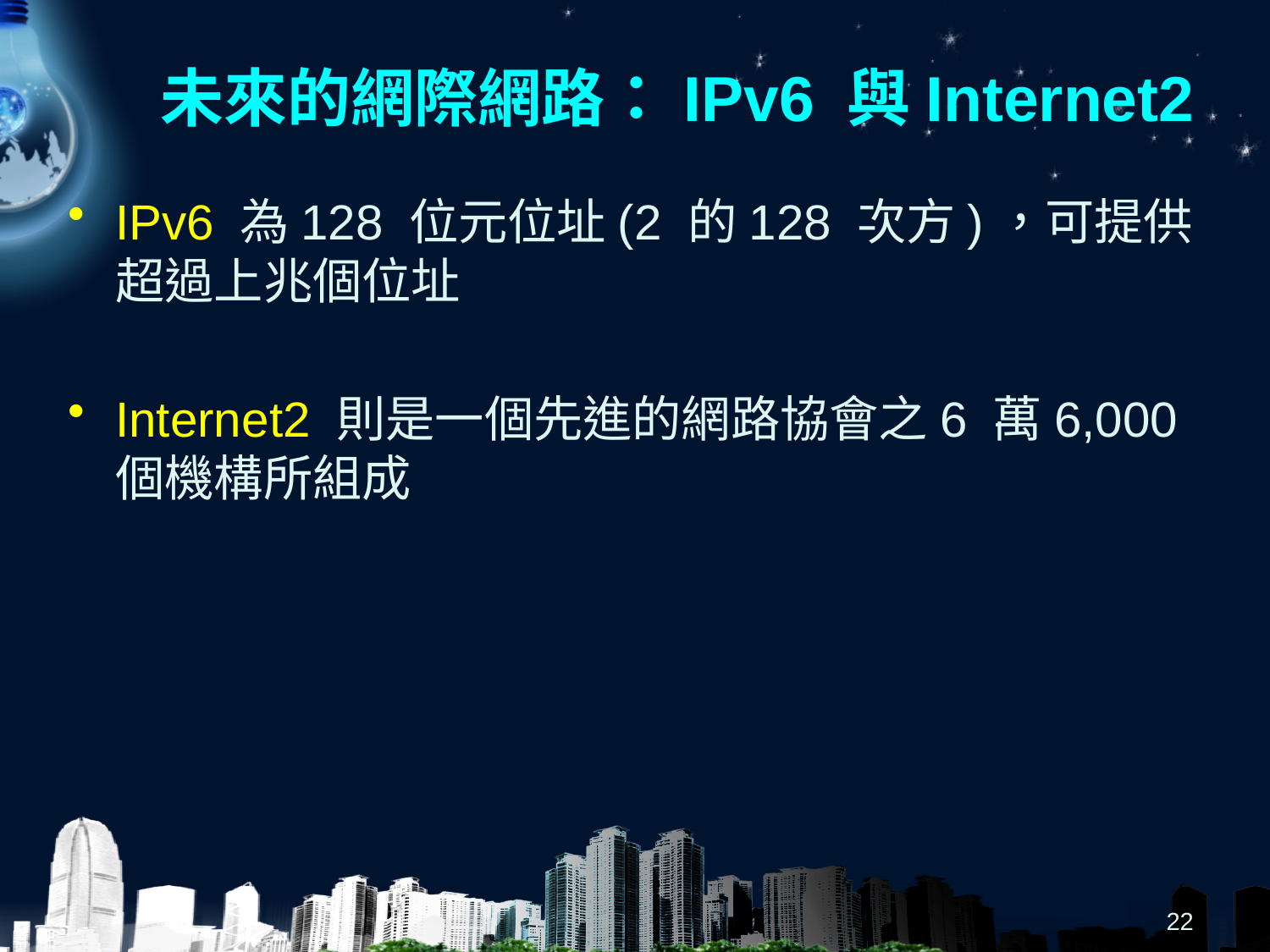

# 未來的網際網路：IPv6 與Internet2
IPv6 為128 位元位址(2 的128 次方)，可提供超過上兆個位址

Internet2 則是一個先進的網路協會之6 萬6,000 個機構所組成
22